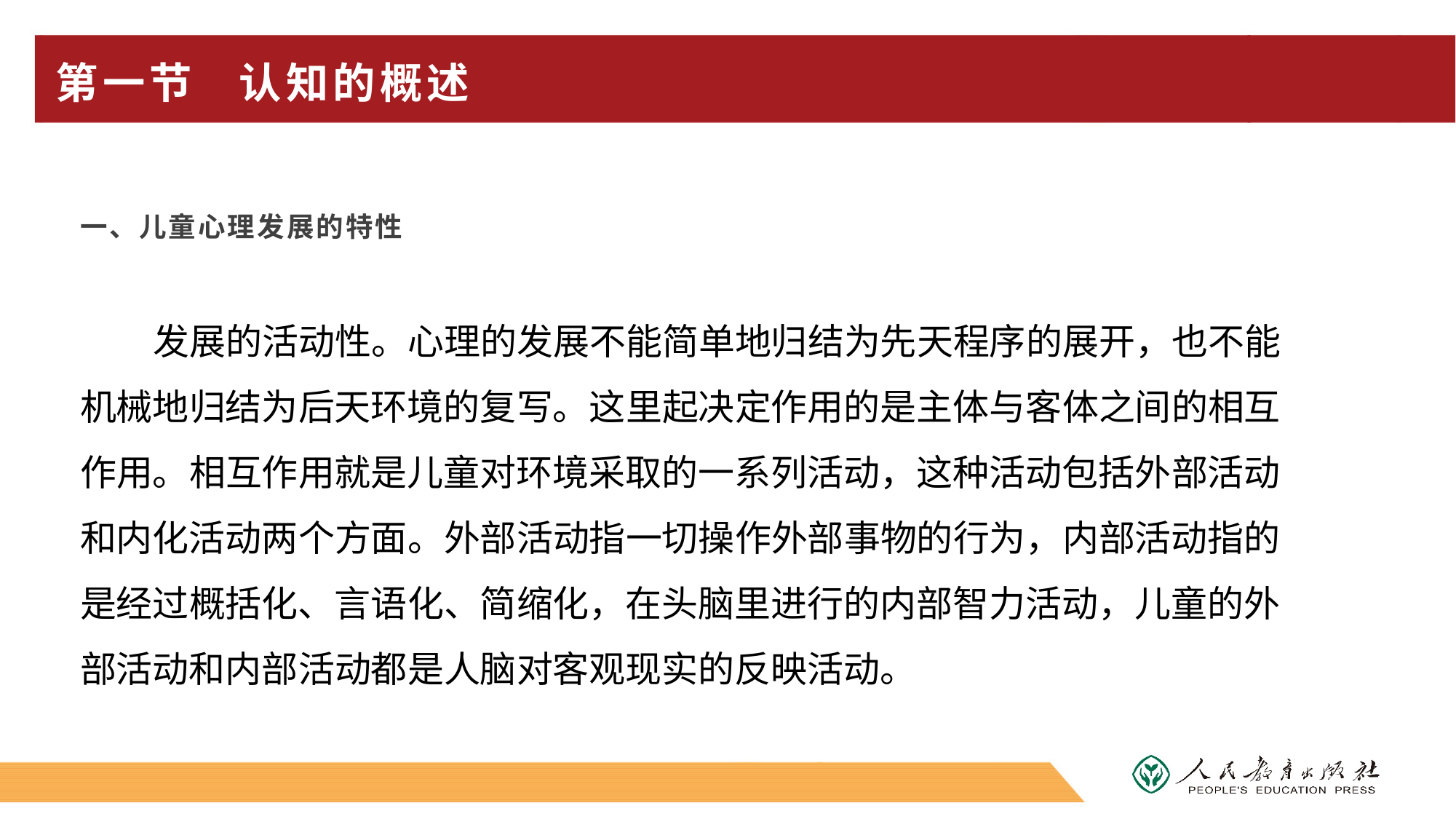

# 第一节   认知的概述
一、儿童心理发展的特性
发展的活动性。心理的发展不能简单地归结为先天程序的展开，也不能机械地归结为后天环境的复写。这里起决定作用的是主体与客体之间的相互作用。相互作用就是儿童对环境采取的一系列活动，这种活动包括外部活动和内化活动两个方面。外部活动指一切操作外部事物的行为，内部活动指的是经过概括化、言语化、简缩化，在头脑里进行的内部智力活动，儿童的外部活动和内部活动都是人脑对客观现实的反映活动。